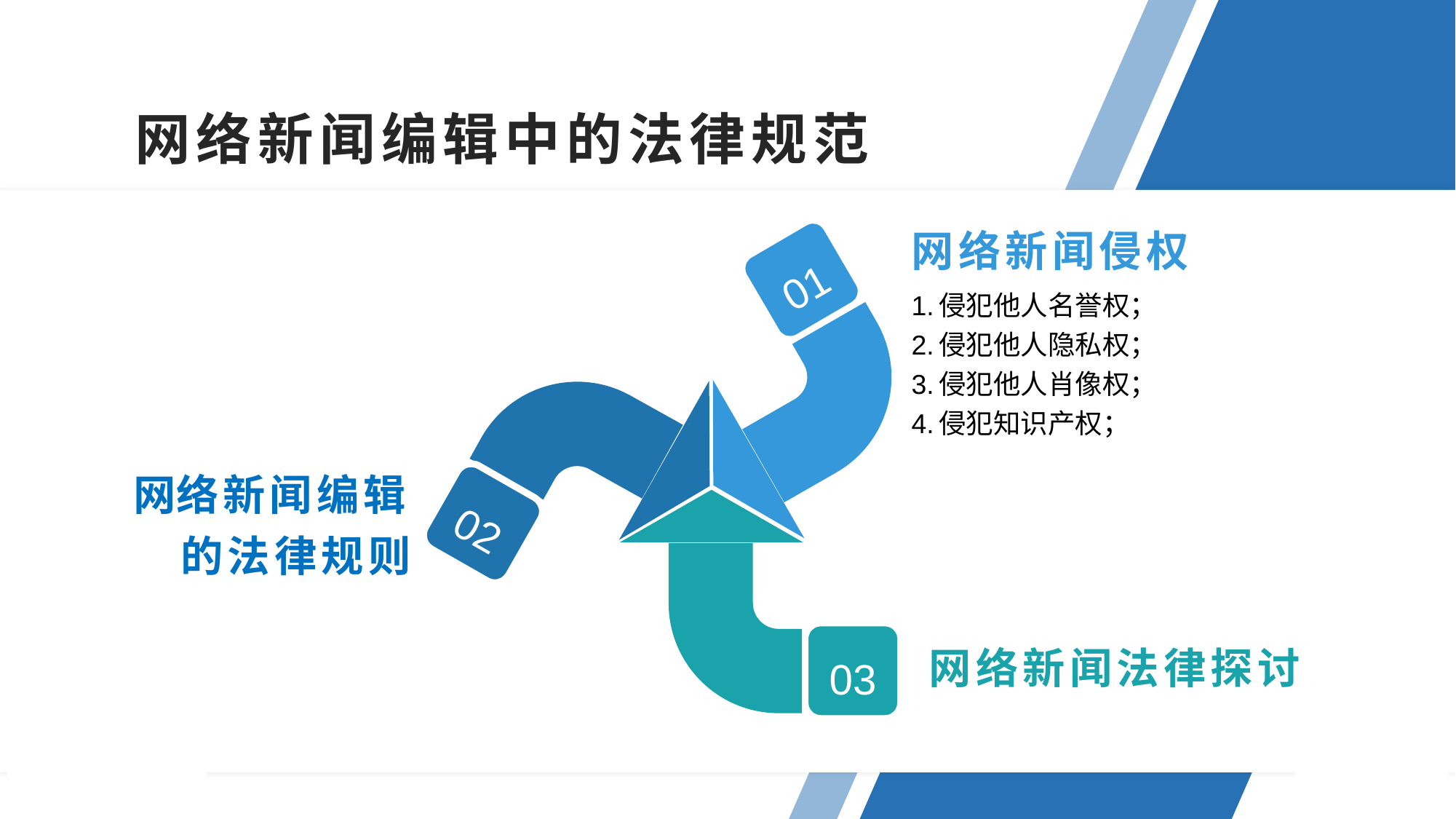

网络新闻编辑中的法律规范

网络新闻侵权
01
侵犯他人名誉权；
侵犯他人隐私权；
侵犯他人肖像权；
侵犯知识产权；

02

网络新闻编辑的法律规则

03
网络新闻法律探讨